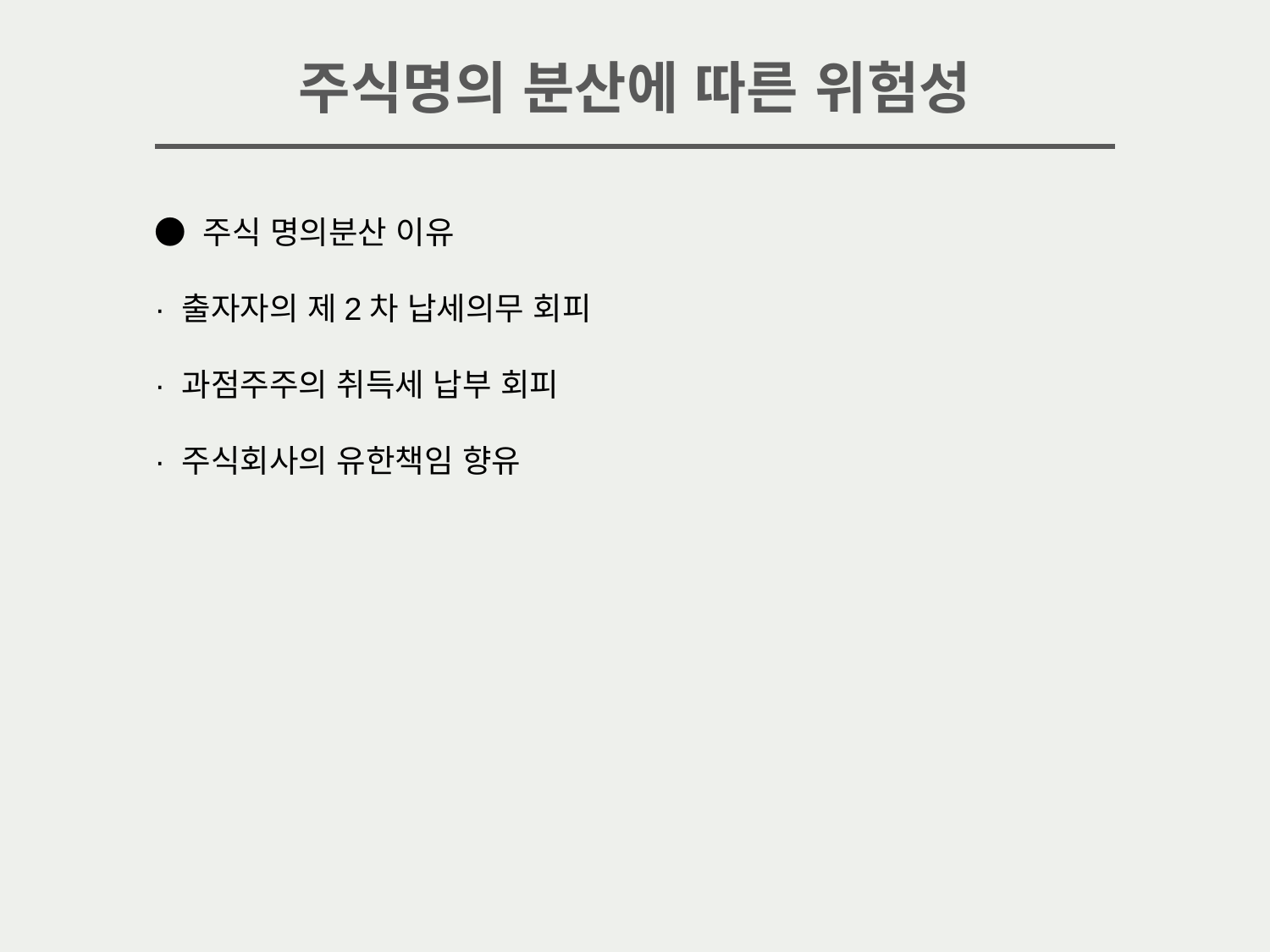

주식명의 분산에 따른 위험성
● 주식 명의분산 이유

· 출자자의 제2차 납세의무 회피

· 과점주주의 취득세 납부 회피

· 주식회사의 유한책임 향유